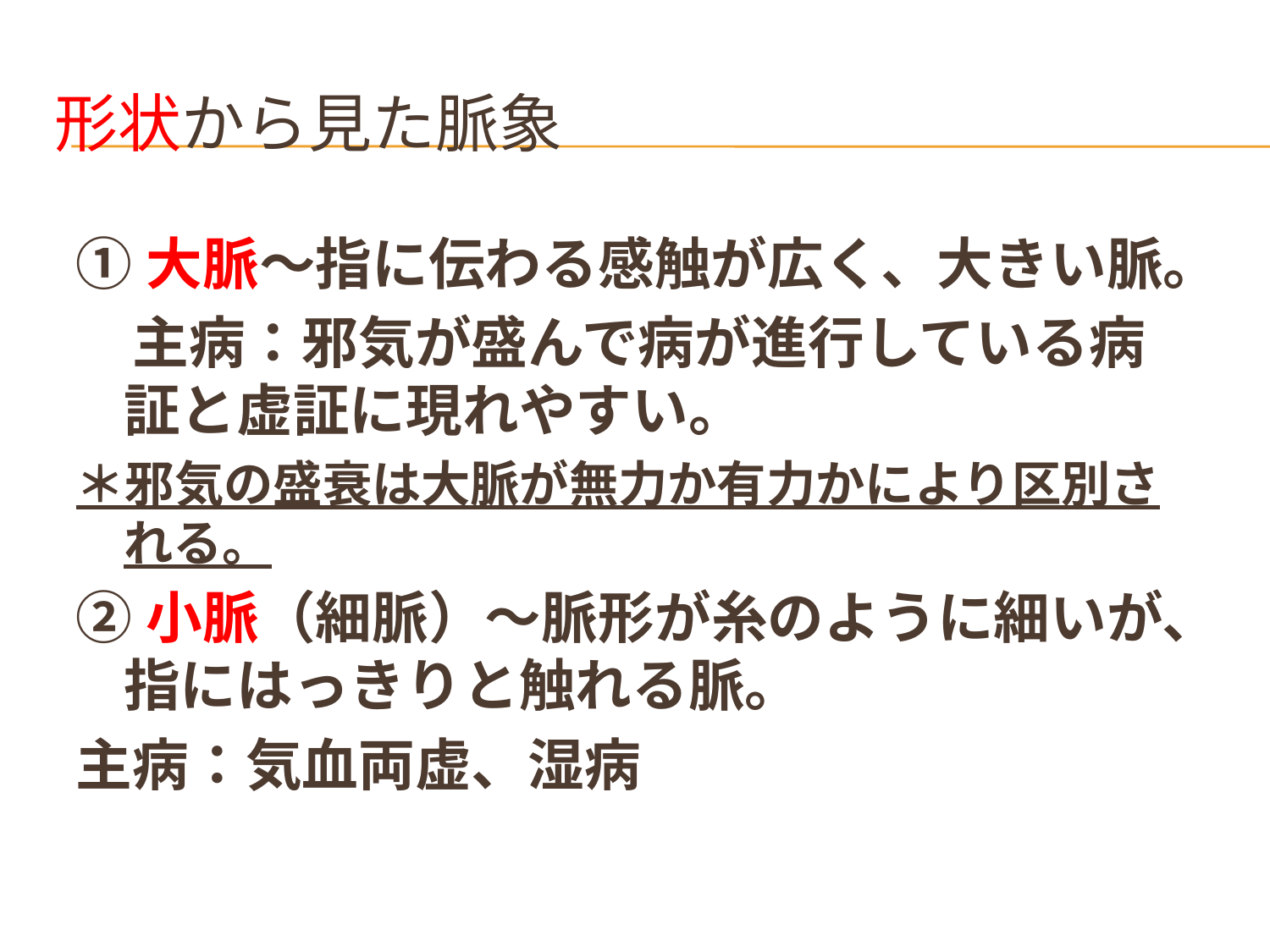

# 形状から見た脈象
①大脈～指に伝わる感触が広く、大きい脈。
　主病：邪気が盛んで病が進行している病証と虚証に現れやすい。
＊邪気の盛衰は大脈が無力か有力かにより区別される。
②小脈（細脈）～脈形が糸のように細いが、指にはっきりと触れる脈。
主病：気血両虚、湿病